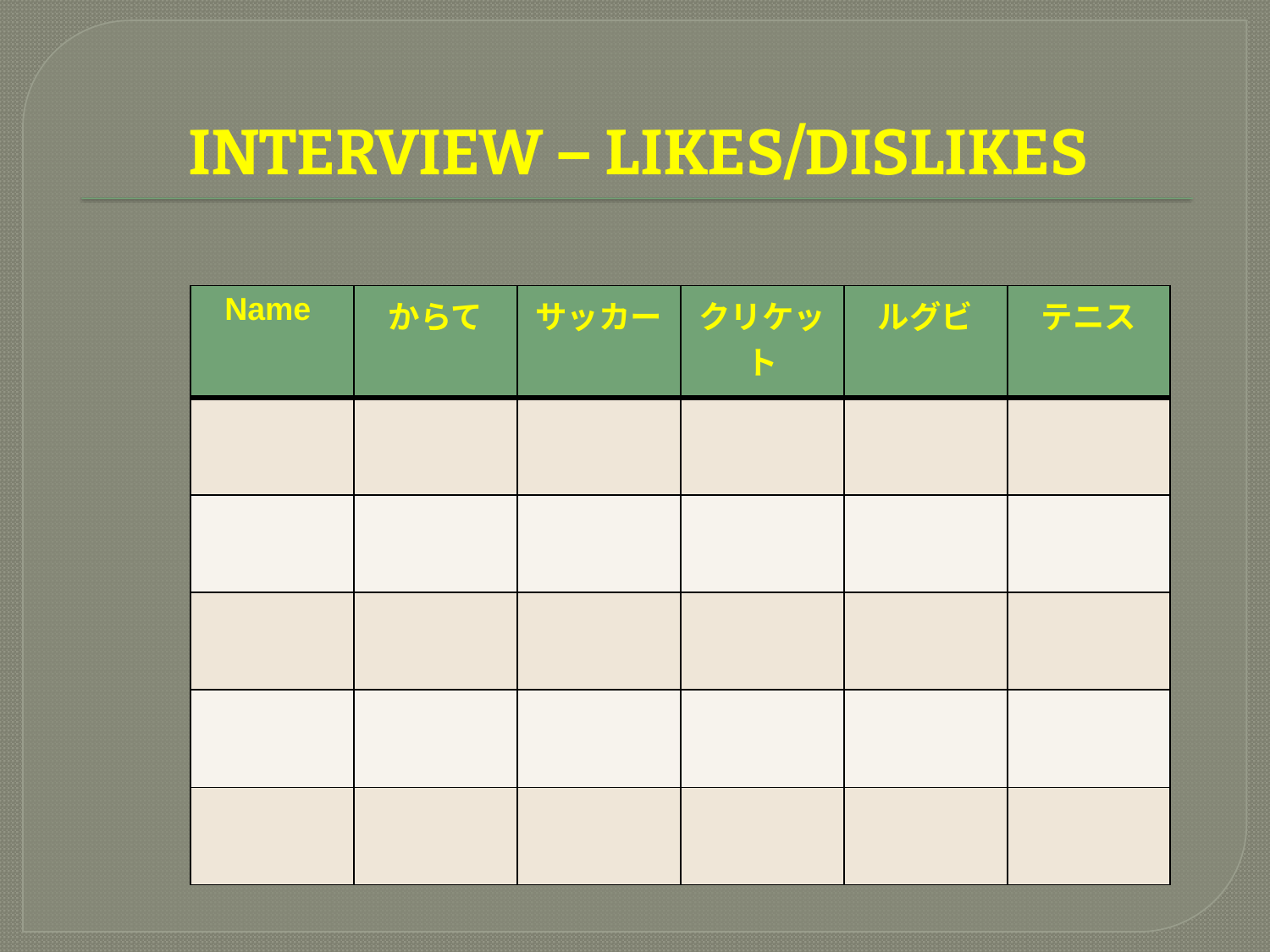

# INTERVIEW – LIKES/DISLIKES

| Name | からて | サッカー | クリケット | ルグビ | テニス |
| --- | --- | --- | --- | --- | --- |
|  |  |  |  |  |  |
|  |  |  |  |  |  |
|  |  |  |  |  |  |
|  |  |  |  |  |  |
|  |  |  |  |  |  |